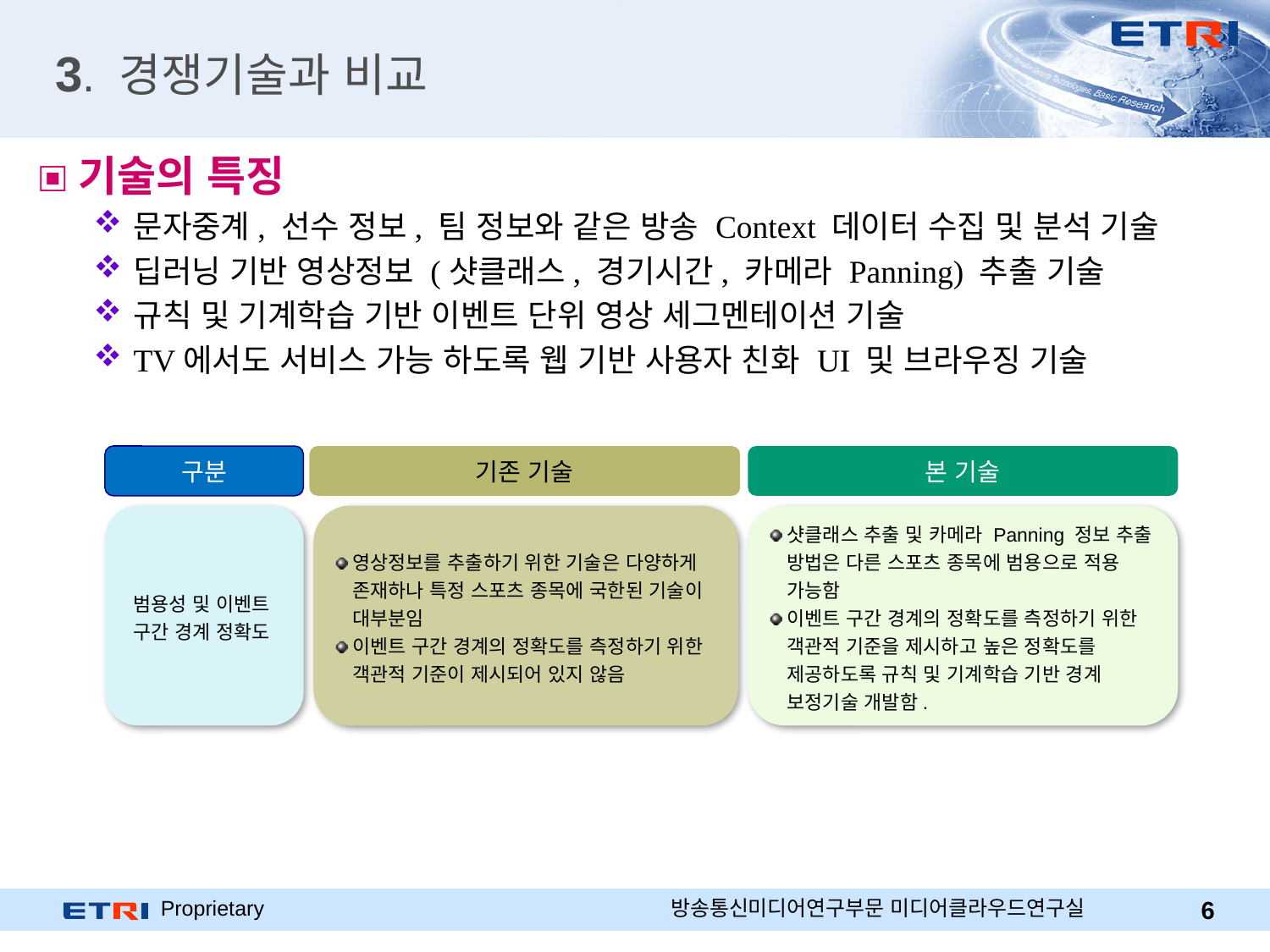

# 3. 경쟁기술과 비교
기술의 특징
문자중계, 선수 정보, 팀 정보와 같은 방송 Context 데이터 수집 및 분석 기술
딥러닝 기반 영상정보 (샷클래스, 경기시간, 카메라 Panning) 추출 기술
규칙 및 기계학습 기반 이벤트 단위 영상 세그멘테이션 기술
TV에서도 서비스 가능 하도록 웹 기반 사용자 친화 UI 및 브라우징 기술

구분
본 기술
기존 기술
범용성 및 이벤트 구간 경계 정확도
영상정보를 추출하기 위한 기술은 다양하게 존재하나 특정 스포츠 종목에 국한된 기술이 대부분임
이벤트 구간 경계의 정확도를 측정하기 위한 객관적 기준이 제시되어 있지 않음
샷클래스 추출 및 카메라 Panning 정보 추출 방법은 다른 스포츠 종목에 범용으로 적용 가능함
이벤트 구간 경계의 정확도를 측정하기 위한 객관적 기준을 제시하고 높은 정확도를 제공하도록 규칙 및 기계학습 기반 경계 보정기술 개발함.
방송통신미디어연구부문 미디어클라우드연구실

6